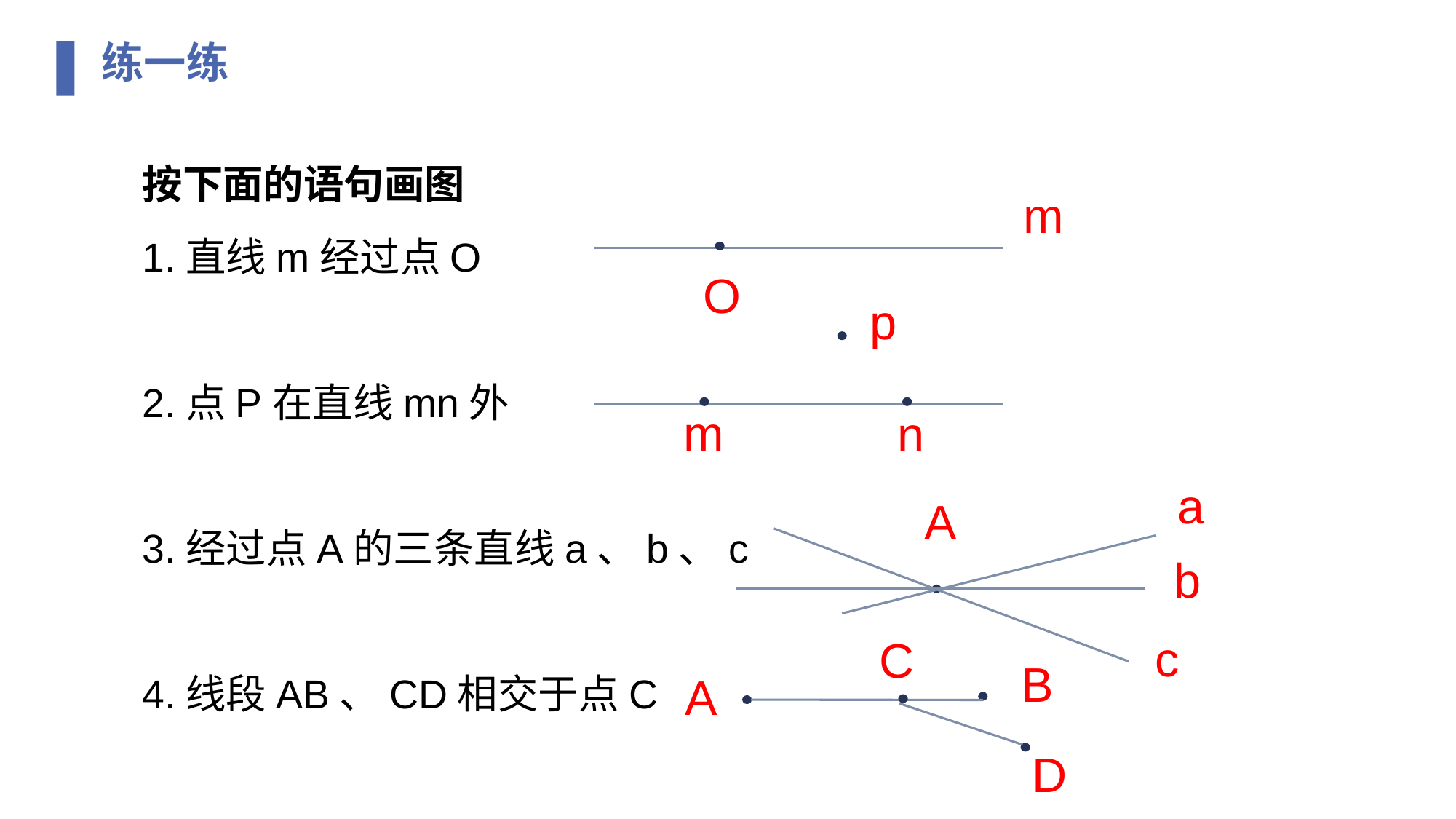

练一练
按下面的语句画图
1.直线m经过点O

2.点P在直线mn外

3.经过点A的三条直线a、b、c

4.线段AB、CD相交于点C
m

O
p

m

n
a
A
b

c
C
B
A

D